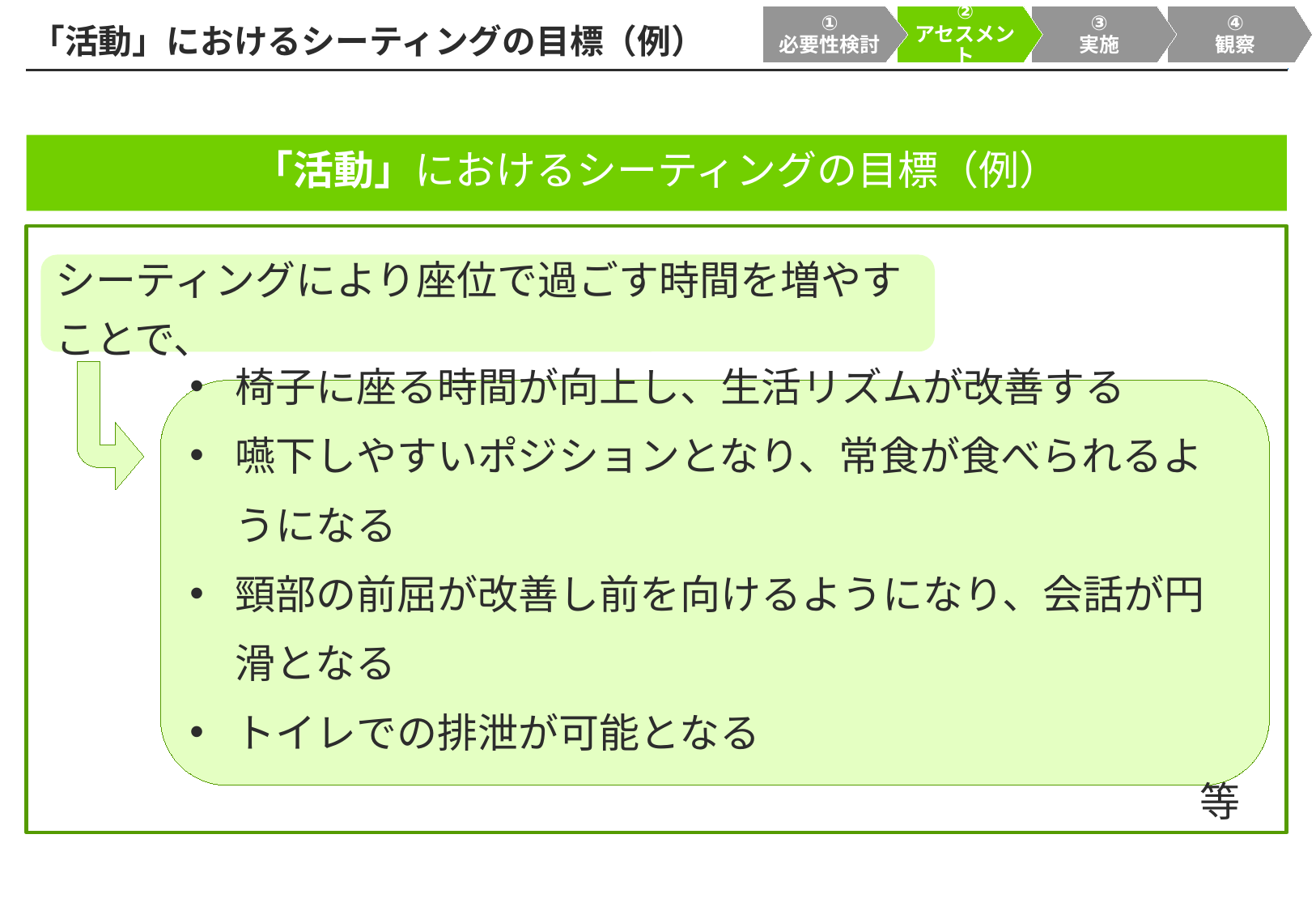

①
必要性検討
②
アセスメント
③
実施
④
観察
# 「活動」におけるシーティングの目標（例）
「活動」におけるシーティングの目標（例）

シーティングにより座位で過ごす時間を増やすことで、

椅子に座る時間が向上し、生活リズムが改善する
嚥下しやすいポジションとなり、常食が食べられるようになる
頸部の前屈が改善し前を向けるようになり、会話が円滑となる
トイレでの排泄が可能となる
等